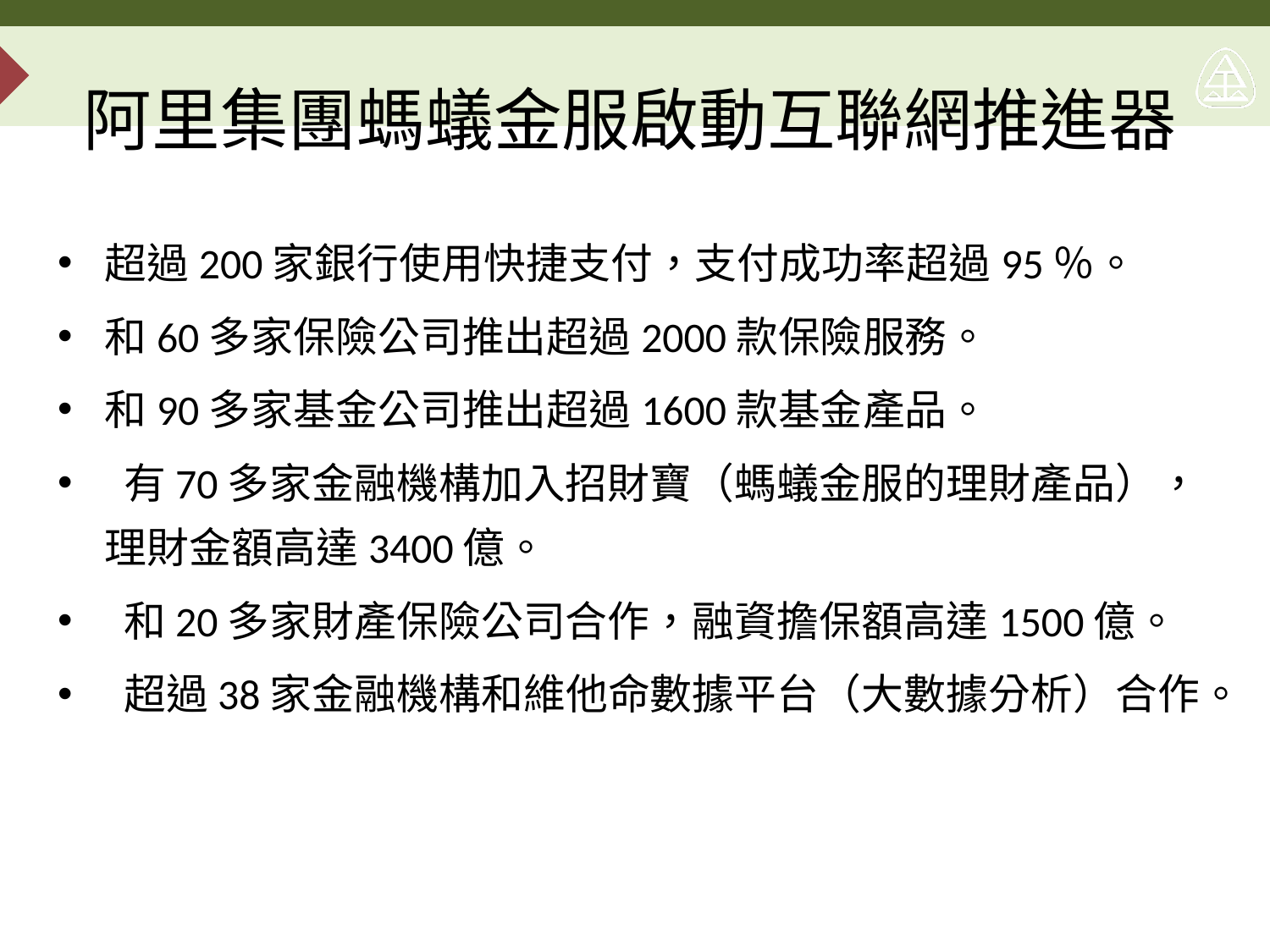

# 阿里集團螞蟻金服啟動互聯網推進器
超過200家銀行使用快捷支付，支付成功率超過95％。
和60多家保險公司推出超過2000款保險服務。
和90多家基金公司推出超過1600款基金產品。
 有70多家金融機構加入招財寶（螞蟻金服的理財產品），理財金額高達3400億。
 和20多家財產保險公司合作，融資擔保額高達1500億。
 超過38家金融機構和維他命數據平台（大數據分析）合作。